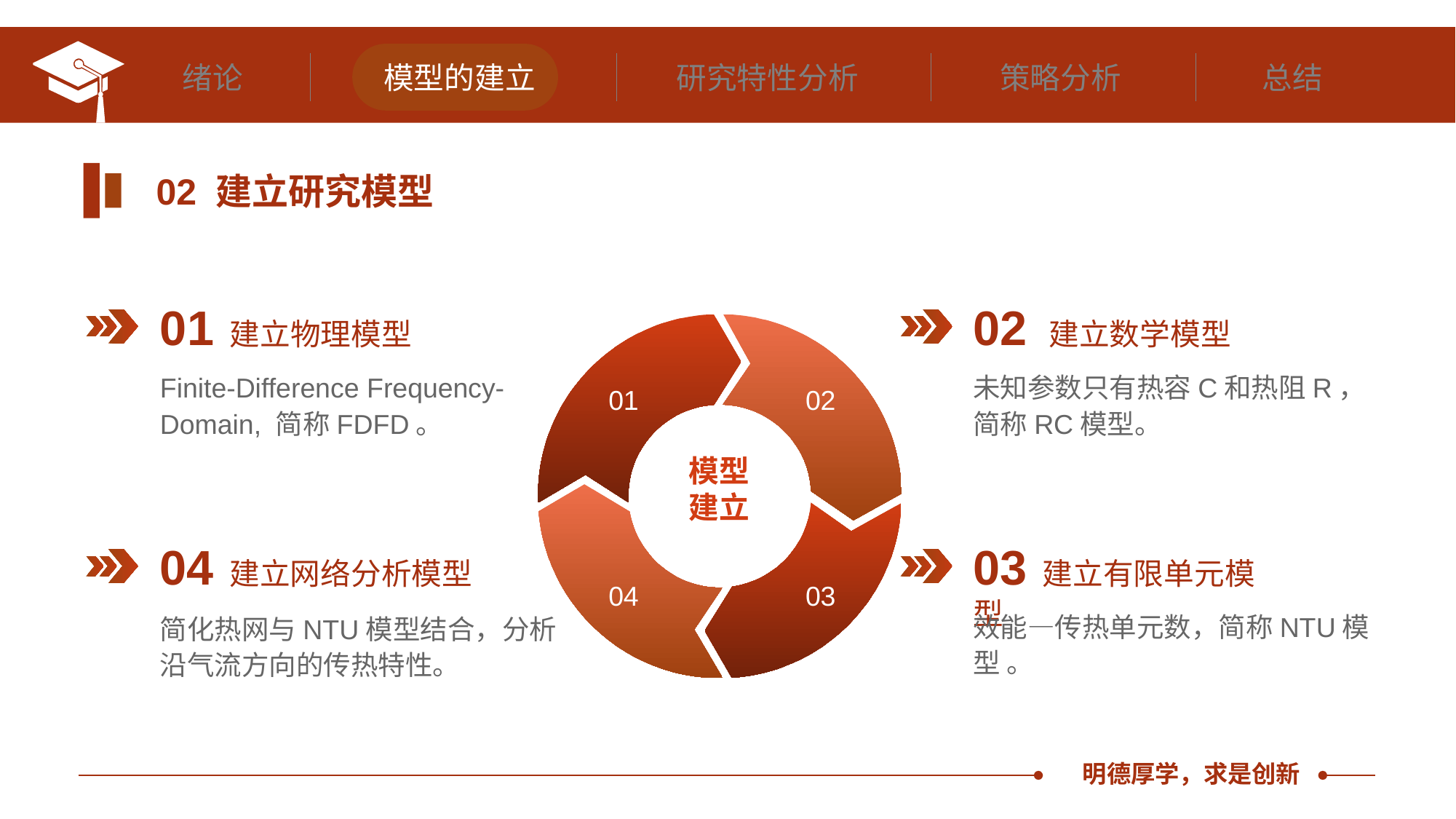

绪论
模型的建立
研究特性分析
策略分析
总结

02 建立研究模型

01 建立物理模型
02 建立数学模型

02

01
Finite-Difference Frequency-Domain, 简称FDFD。
未知参数只有热容C和热阻R，简称RC模型。
模型
建立

04

03
04 建立网络分析模型
03 建立有限单元模型

效能—传热单元数，简称NTU模型 。
简化热网与NTU模型结合，分析沿气流方向的传热特性。